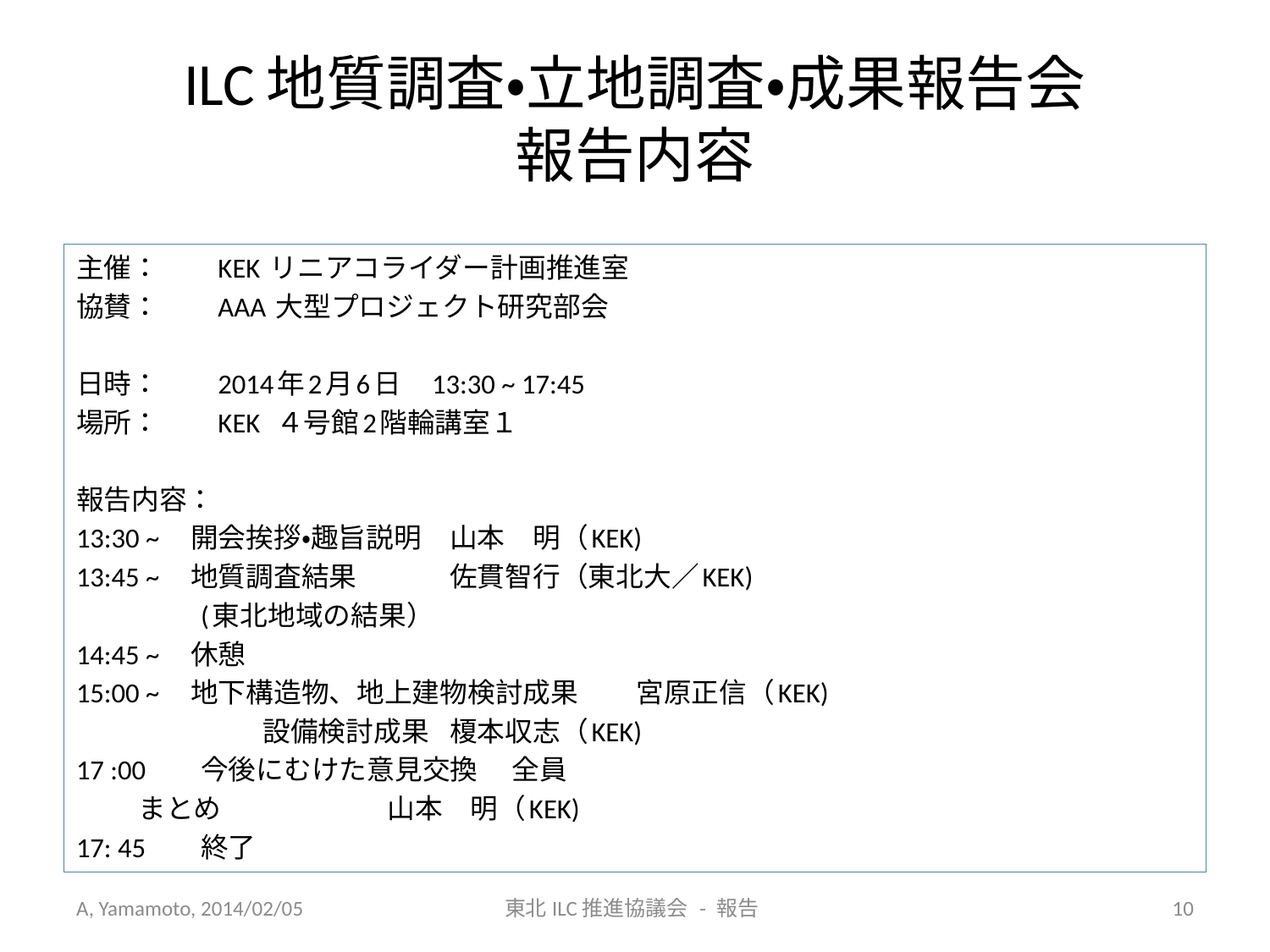

# ILC地質調査・立地調査・成果報告会 報告内容
主催：　　KEK リニアコライダー計画推進室
協賛：　　AAA 大型プロジェクト研究部会

日時：　　2014年2月6日　13:30 ~ 17:45
場所：　　KEK  ４号館2階輪講室１

報告内容：
13:30 ~　開会挨拶・趣旨説明		山本　明（KEK)
13:45 ~　地質調査結果			佐貫智行（東北大／KEK)
	　	(東北地域の結果）
14:45 ~　休憩
15:00 ~　地下構造物、地上建物検討成果	宮原正信（KEK)
　　　　　	設備検討成果			榎本収志（KEK)
17 :00　 	今後にむけた意見交換	全員
		まとめ		　　　　	山本　明（KEK)
17: 45　 	終了
A, Yamamoto, 2014/02/05
東北ILC推進協議会 - 報告
10